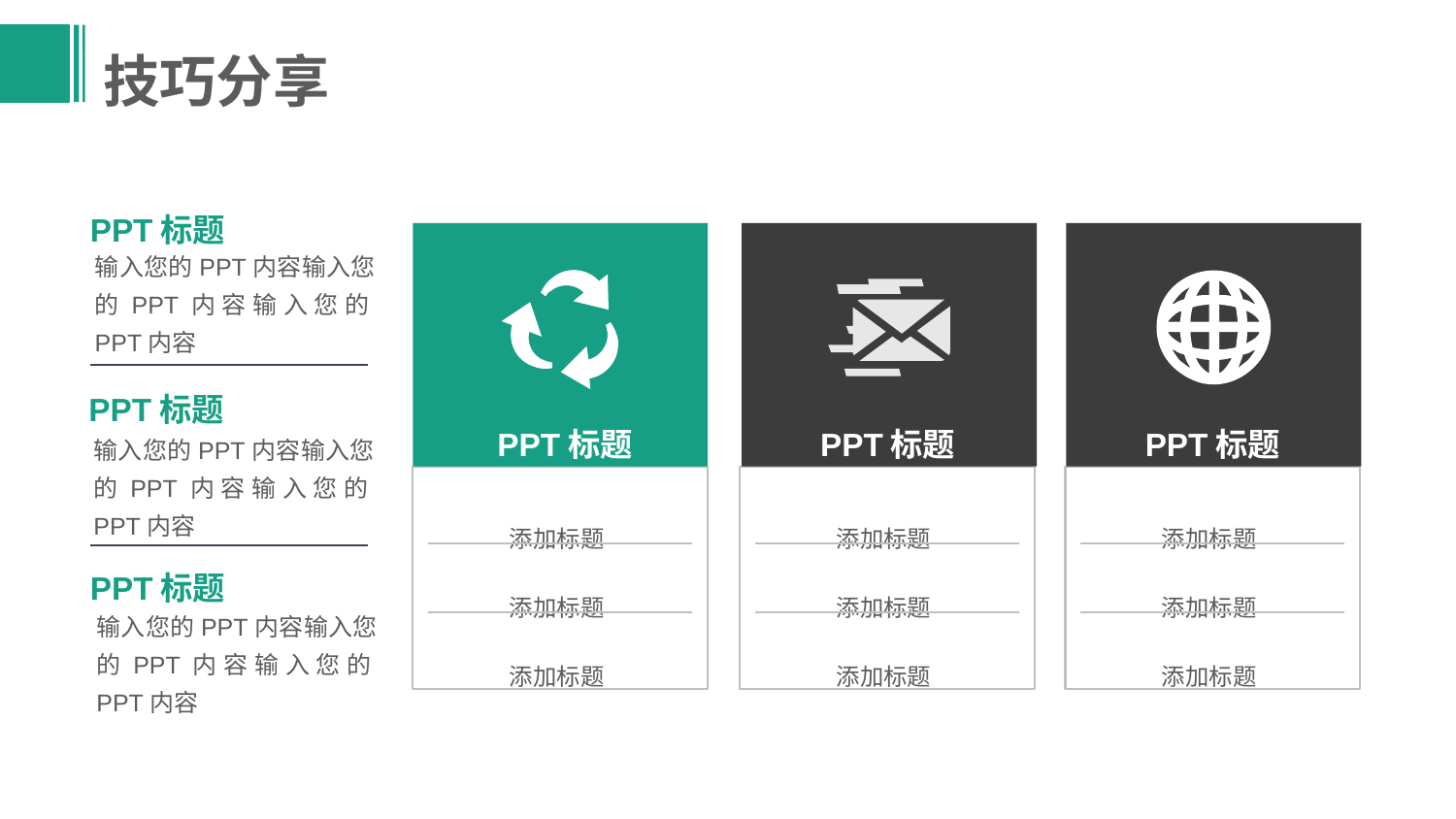

技巧分享
PPT标题
输入您的PPT内容输入您的PPT内容输入您的PPT内容

PPT标题

PPT标题

PPT标题
PPT标题
输入您的PPT内容输入您的PPT内容输入您的PPT内容

添加标题
添加标题
添加标题

添加标题
添加标题
添加标题

添加标题
添加标题
添加标题
PPT标题
输入您的PPT内容输入您的PPT内容输入您的PPT内容